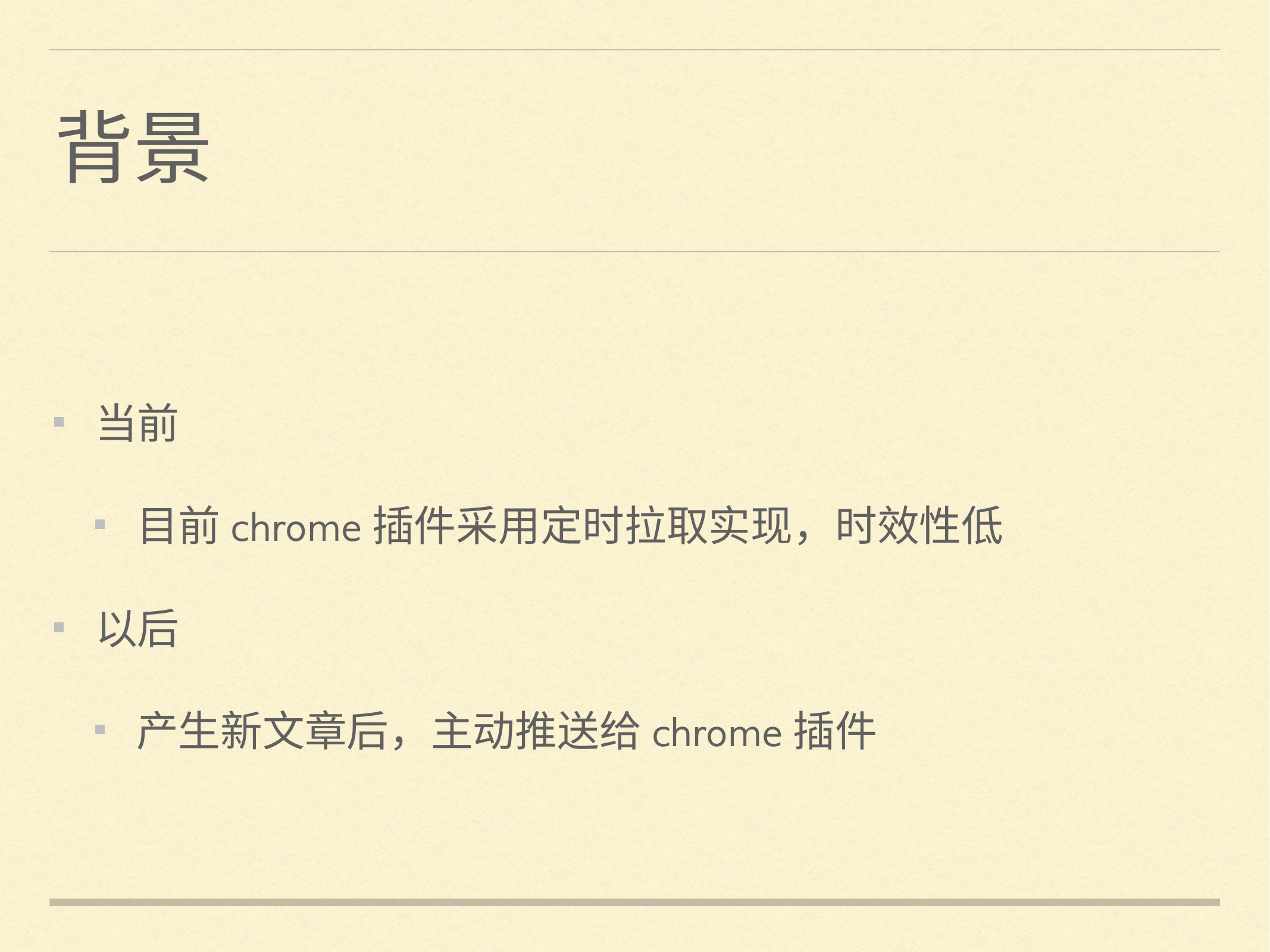

# 背景
当前
目前chrome插件采用定时拉取实现，时效性低
以后
产生新文章后，主动推送给chrome插件